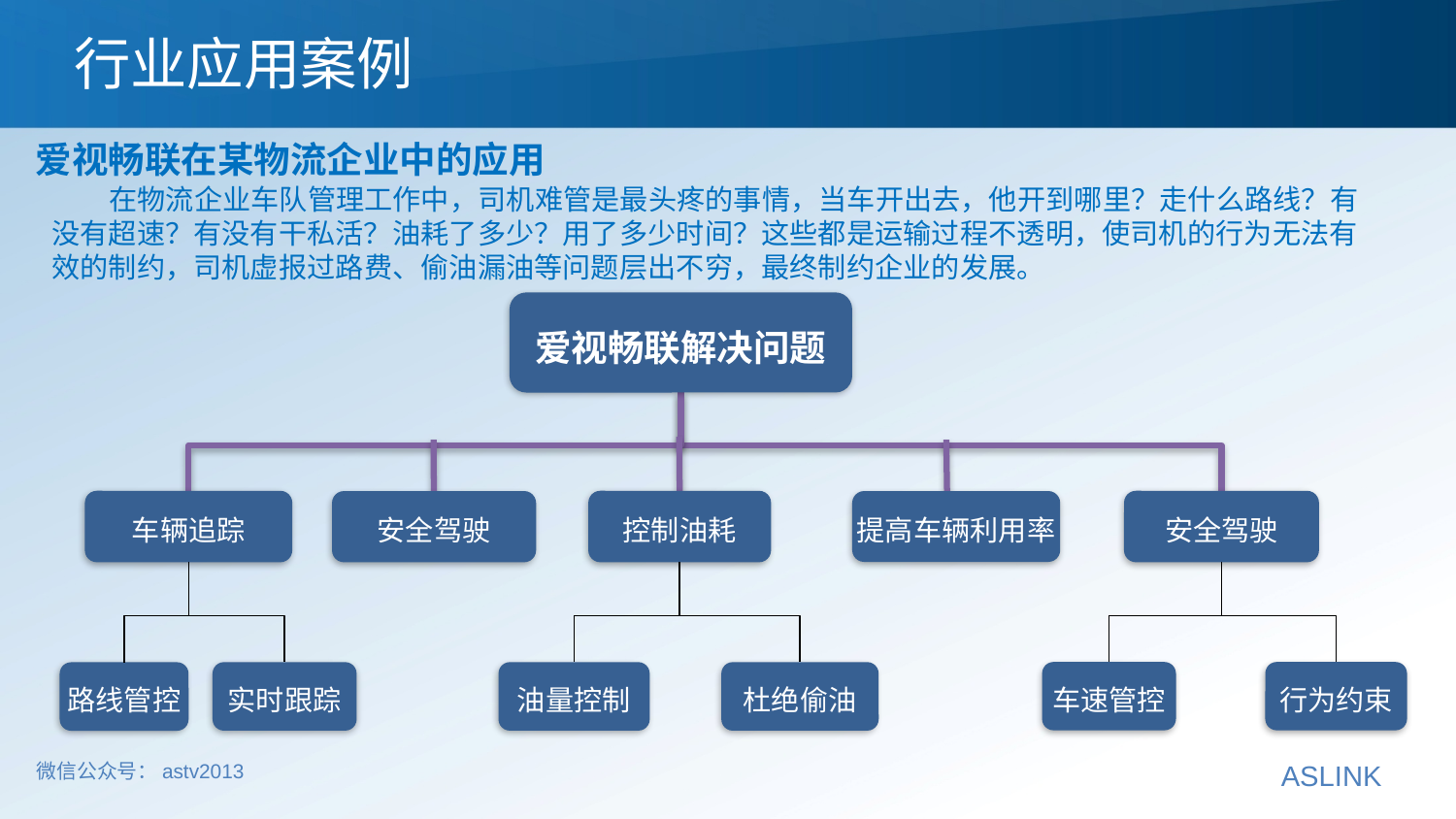

行业应用案例
爱视畅联在某物流企业中的应用
        在物流企业车队管理工作中，司机难管是最头疼的事情，当车开出去，他开到哪里？走什么路线？有没有超速？有没有干私活？油耗了多少？用了多少时间？这些都是运输过程不透明，使司机的行为无法有效的制约，司机虚报过路费、偷油漏油等问题层出不穷，最终制约企业的发展。
爱视畅联解决问题
车辆追踪
控制油耗
安全驾驶
安全驾驶
提高车辆利用率
车速管控
行为约束
实时跟踪
油量控制
杜绝偷油
路线管控
   微信公众号：astv2013
ASLINK